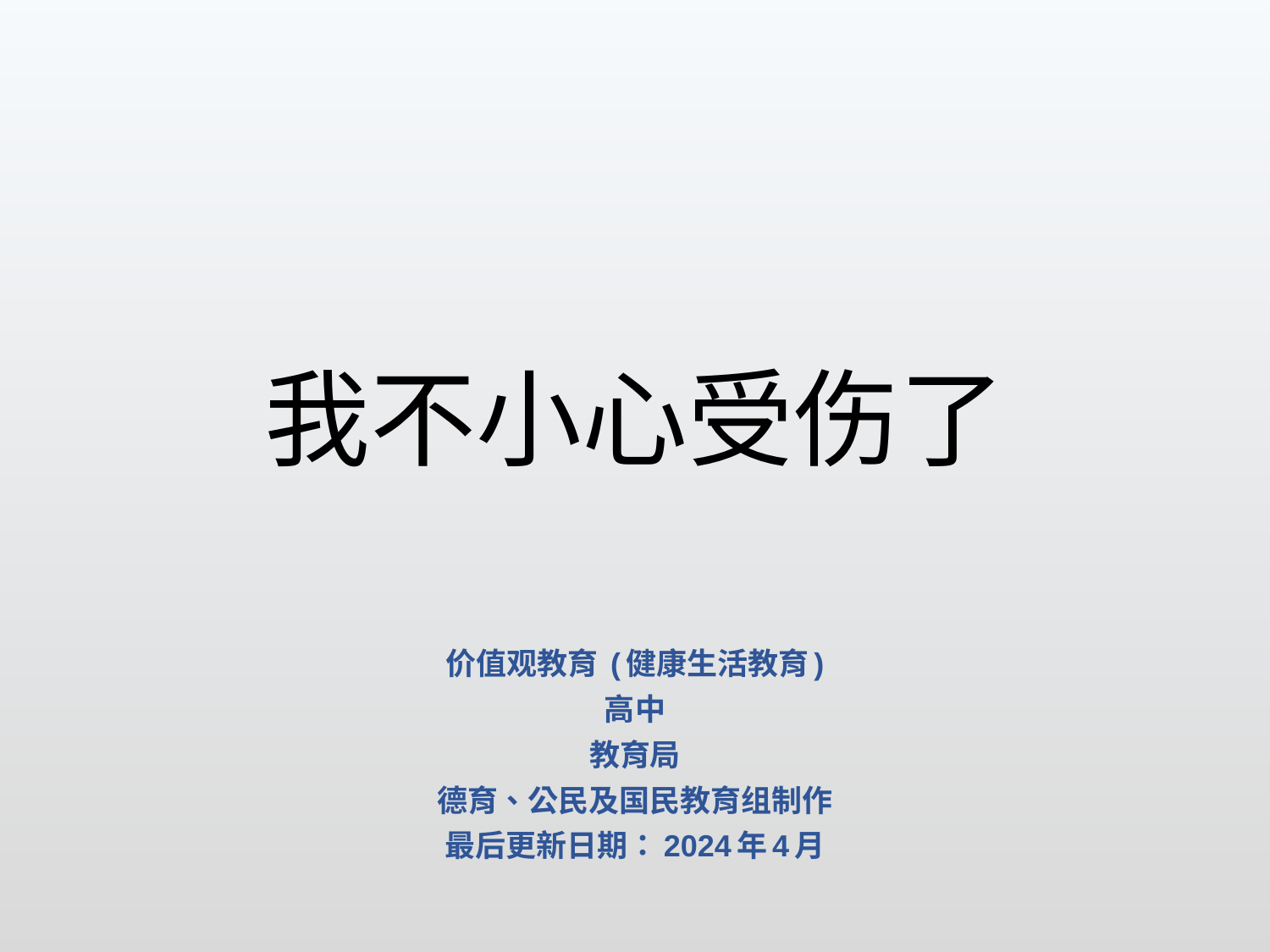

# 我不小心受伤了
价值观教育 (健康生活教育)
高中
教育局
德育、公民及国民教育组制作
最后更新日期：2024年4月